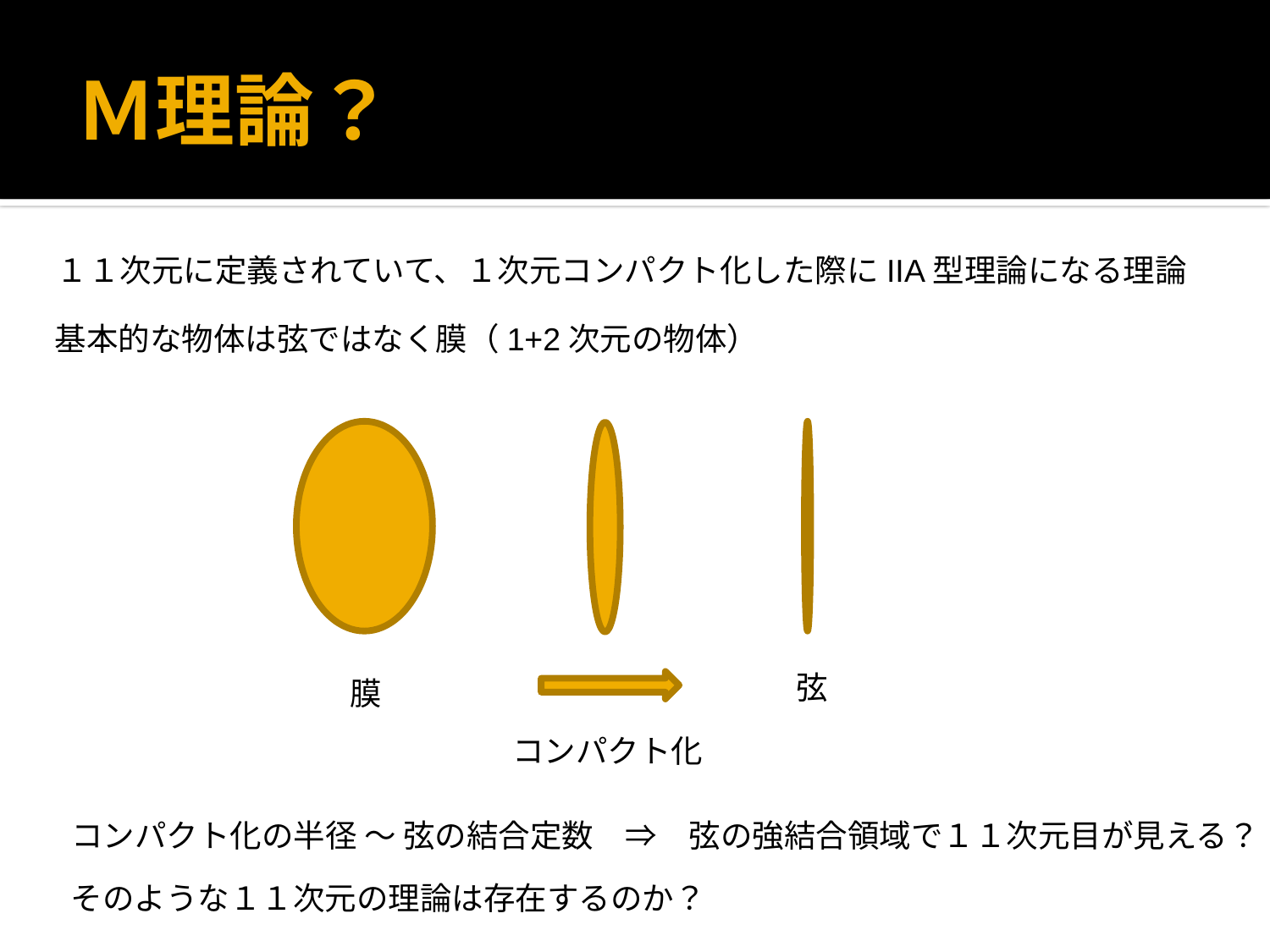

# Ｍ理論？
１１次元に定義されていて、１次元コンパクト化した際にIIA型理論になる理論
基本的な物体は弦ではなく膜（1+2次元の物体）

弦
膜

コンパクト化
コンパクト化の半径 ～ 弦の結合定数　⇒　弦の強結合領域で１１次元目が見える？
そのような１１次元の理論は存在するのか？